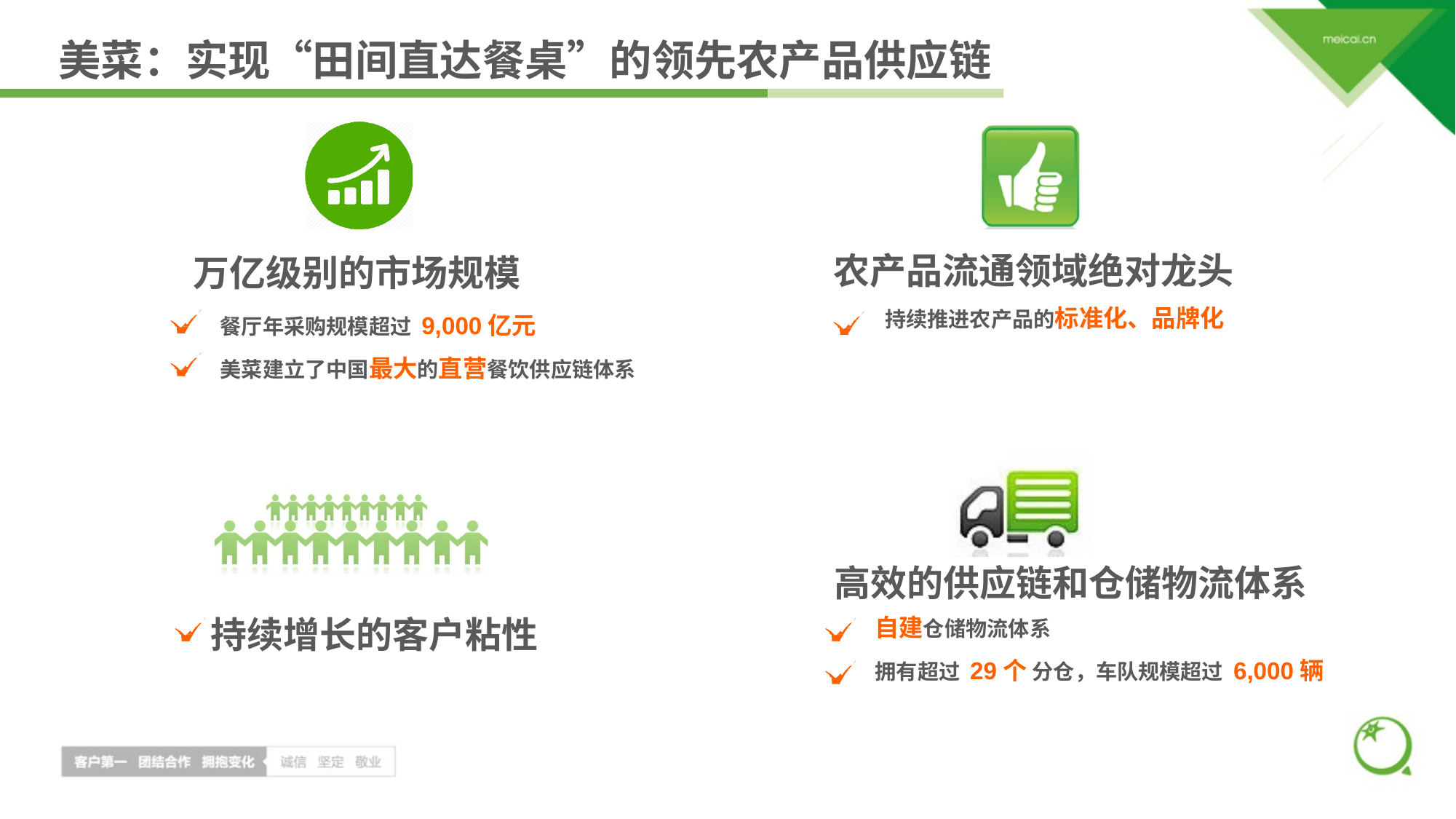

美菜：实现“田间直达餐桌”的领先农产品供应链

农产品流通领域绝对龙头
 持续推进农产品的标准化、品牌化
万亿级别的市场规模
餐厅年采购规模超过 9,000亿元
美菜建立了中国最大的直营餐饮供应链体系

高效的供应链和仓储物流体系
自建仓储物流体系
拥有超过 29个 分仓，车队规模超过 6,000辆

持续增长的客户粘性

2